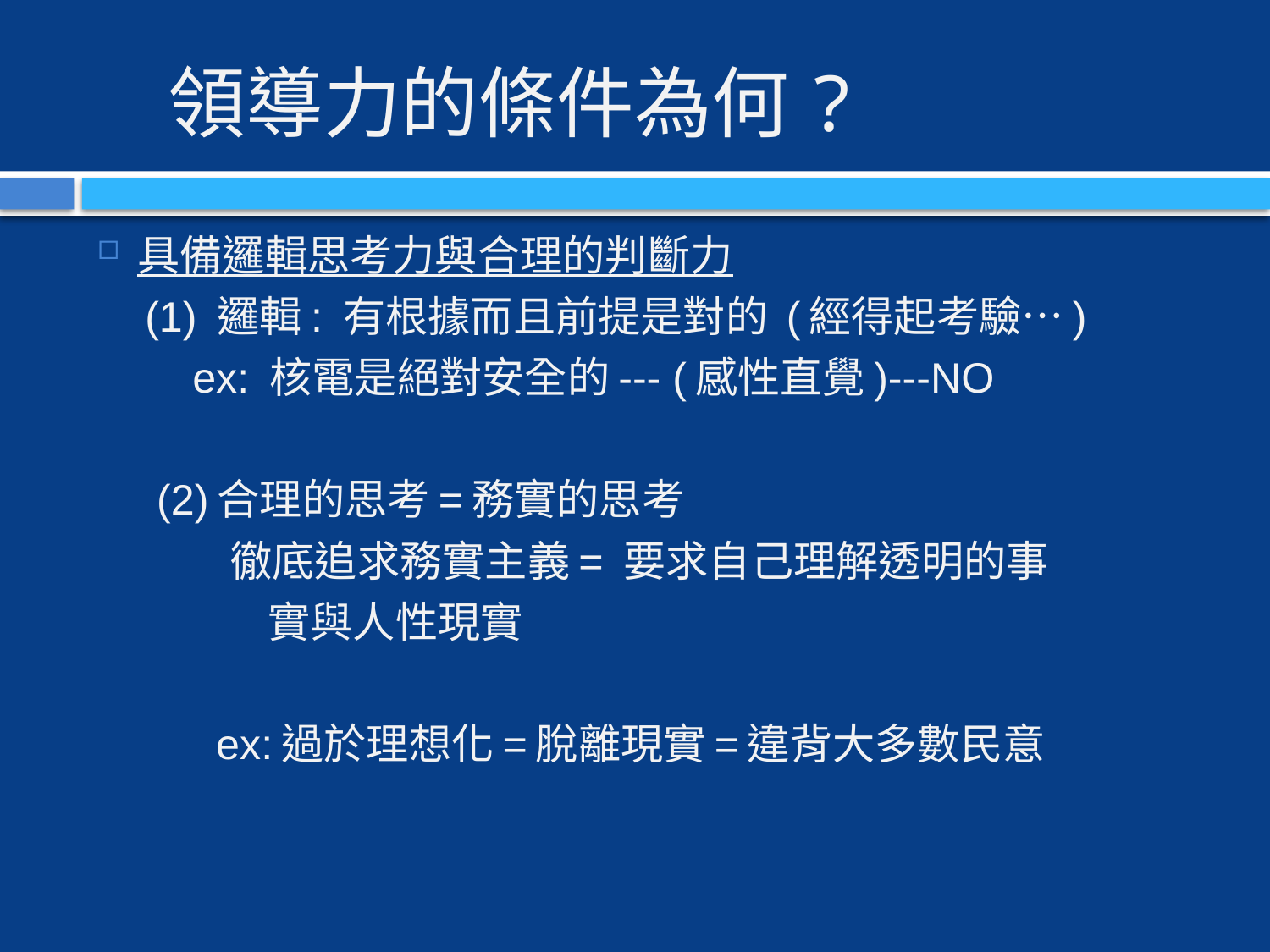

# 領導力的條件為何?
具備邏輯思考力與合理的判斷力
    (1) 邏輯: 有根據而且前提是對的 (經得起考驗…)
        ex: 核電是絕對安全的--- (感性直覺)---NO

     (2)合理的思考=務實的思考
             徹底追求務實主義= 要求自己理解透明的事
                 實與人性現實

          ex:過於理想化=脫離現實=違背大多數民意